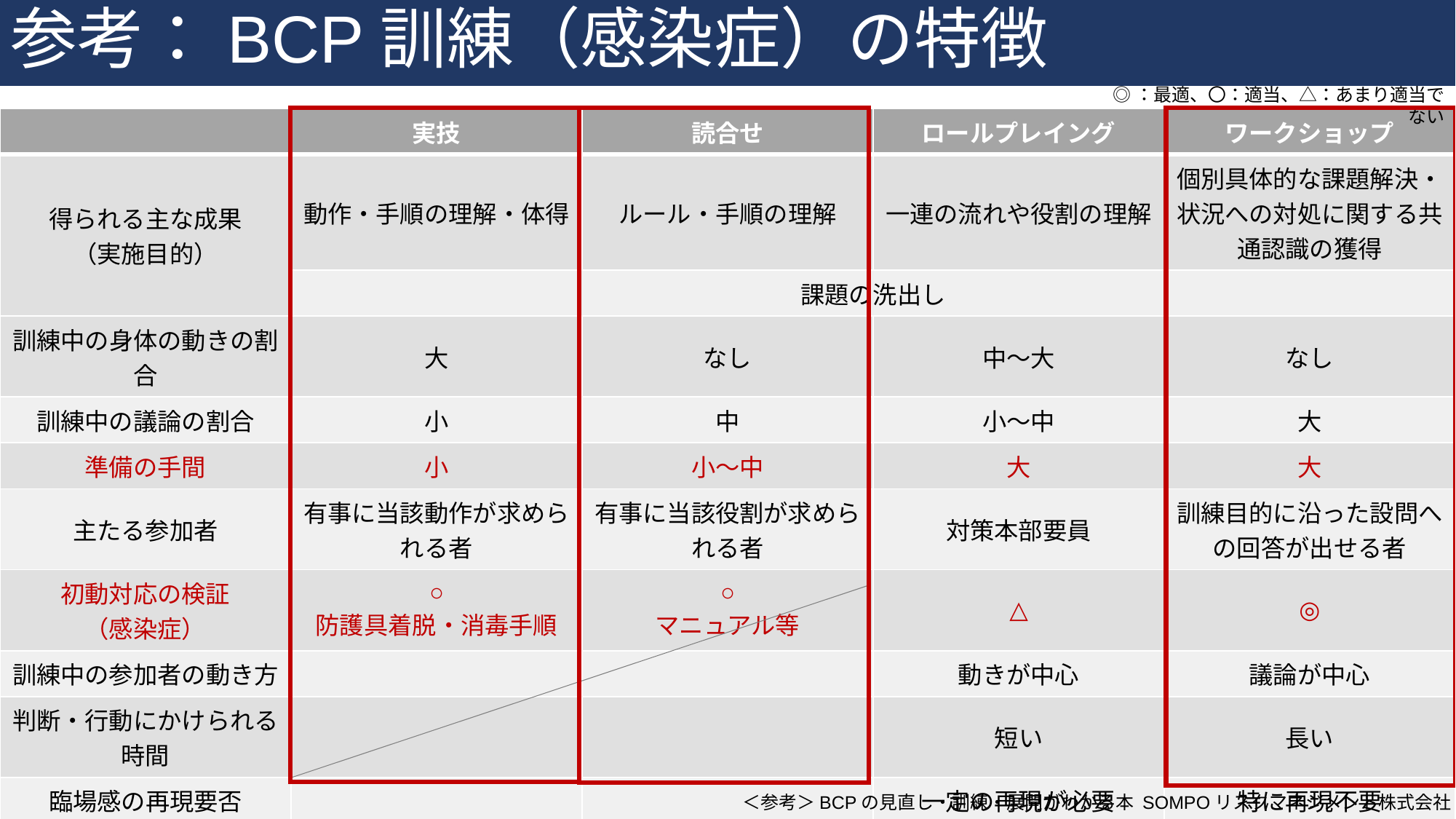

参考：BCP訓練（感染症）の特徴
◎：最適、〇：適当、△：あまり適当でない

|  | 実技 | 読合せ | ロールプレイング | ワークショップ |
| --- | --- | --- | --- | --- |
| 得られる主な成果 （実施目的） | 動作・手順の理解・体得 | ルール・手順の理解 | 一連の流れや役割の理解 | 個別具体的な課題解決・状況への対処に関する共通認識の獲得 |
|  | 課題の洗出し |  |  |  |
| 訓練中の身体の動きの割合 | 大 | なし | 中～大 | なし |
| 訓練中の議論の割合 | 小 | 中 | 小～中 | 大 |
| 準備の手間 | 小 | 小～中 | 大 | 大 |
| 主たる参加者 | 有事に当該動作が求められる者 | 有事に当該役割が求められる者 | 対策本部要員 | 訓練目的に沿った設問への回答が出せる者 |
| 初動対応の検証 （感染症） | ○ 防護具着脱・消毒手順 | ○ マニュアル等 | △ | ◎ |
| 訓練中の参加者の動き方 |  |  | 動きが中心 | 議論が中心 |
| 判断・行動にかけられる時間 |  |  | 短い | 長い |
| 臨場感の再現要否 |  |  | 一定の再現が必要 | 特に再現不要 |
| 参加者の立場 |  |  | 有事の立場 | 有事・平時どちらでも可 |
＜参考＞BCPの見直し・訓練・展開がわかる本 SOMPOリスクマネジメント株式会社